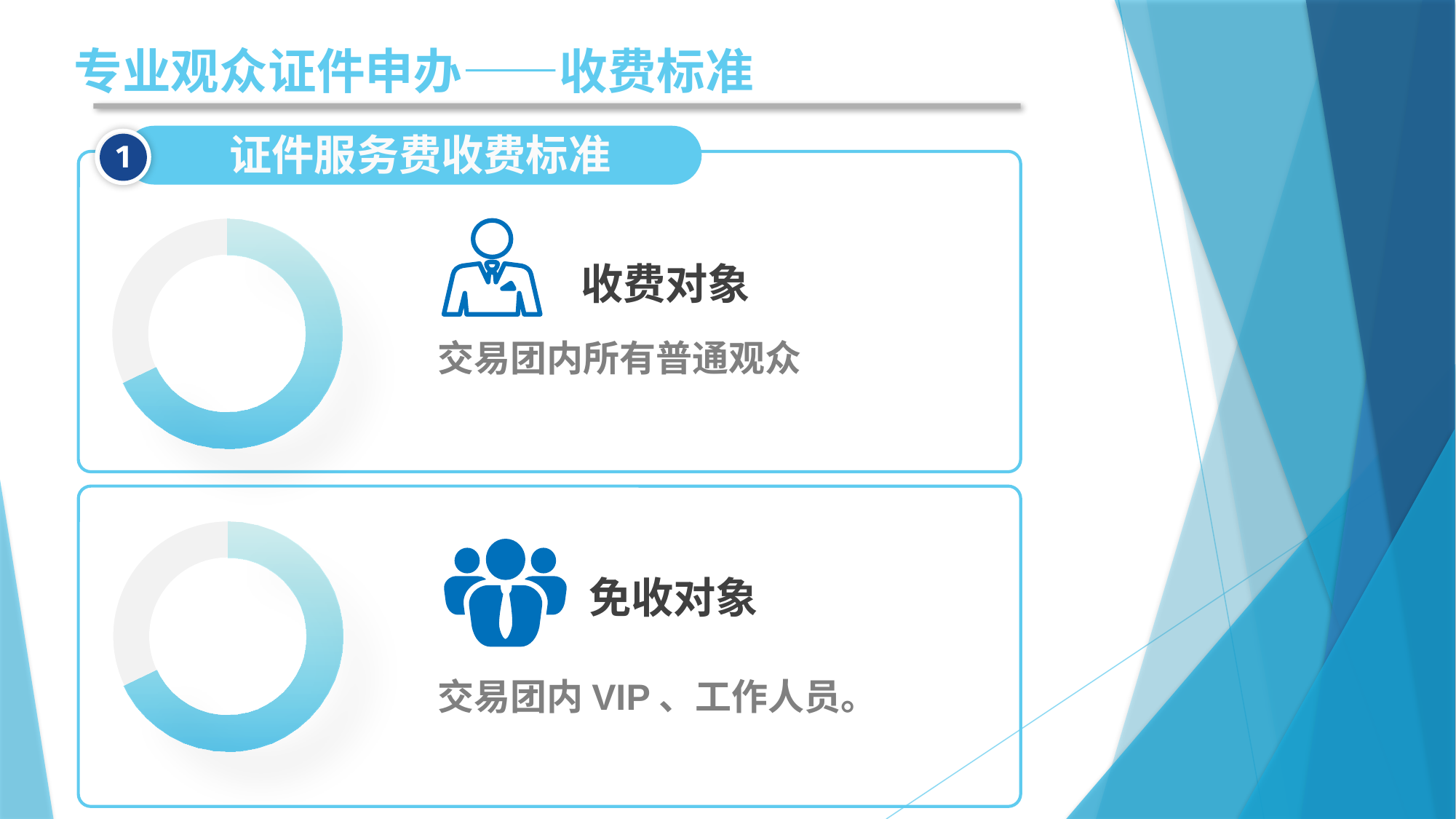

专业观众证件申办——收费标准

证件服务费收费标准

1

收费对象
交易团内所有普通观众

免收对象
交易团内VIP、工作人员。